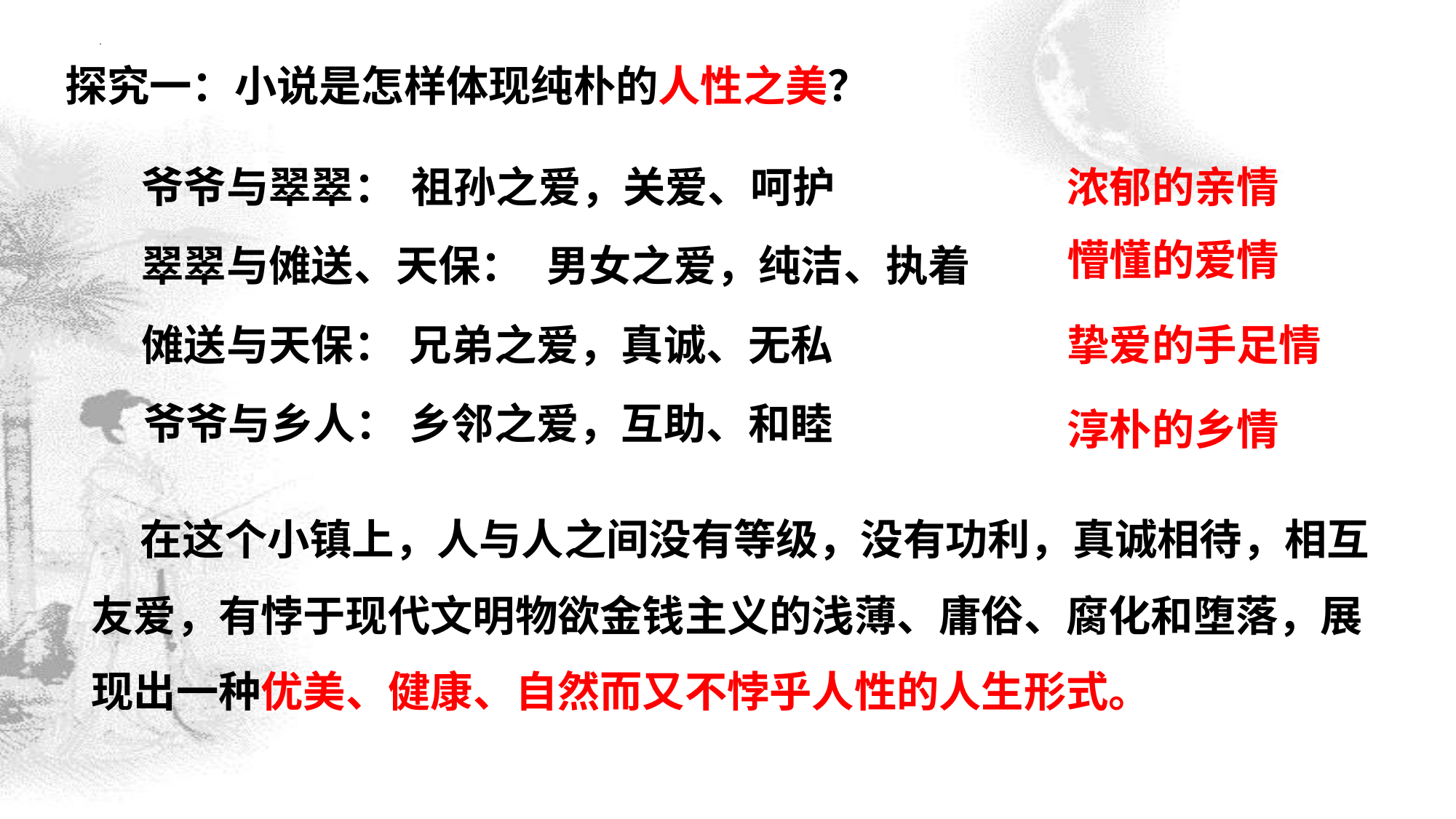

探究一：小说是怎样体现纯朴的人性之美？
爷爷与翠翠：
祖孙之爱，关爱、呵护
浓郁的亲情
懵懂的爱情
翠翠与傩送、天保：
男女之爱，纯洁、执着
傩送与天保：
兄弟之爱，真诚、无私
挚爱的手足情
爷爷与乡人：
乡邻之爱，互助、和睦
淳朴的乡情
    在这个小镇上，人与人之间没有等级，没有功利，真诚相待，相互友爱，有悖于现代文明物欲金钱主义的浅薄、庸俗、腐化和堕落，展现出一种优美、健康、自然而又不悖乎人性的人生形式。